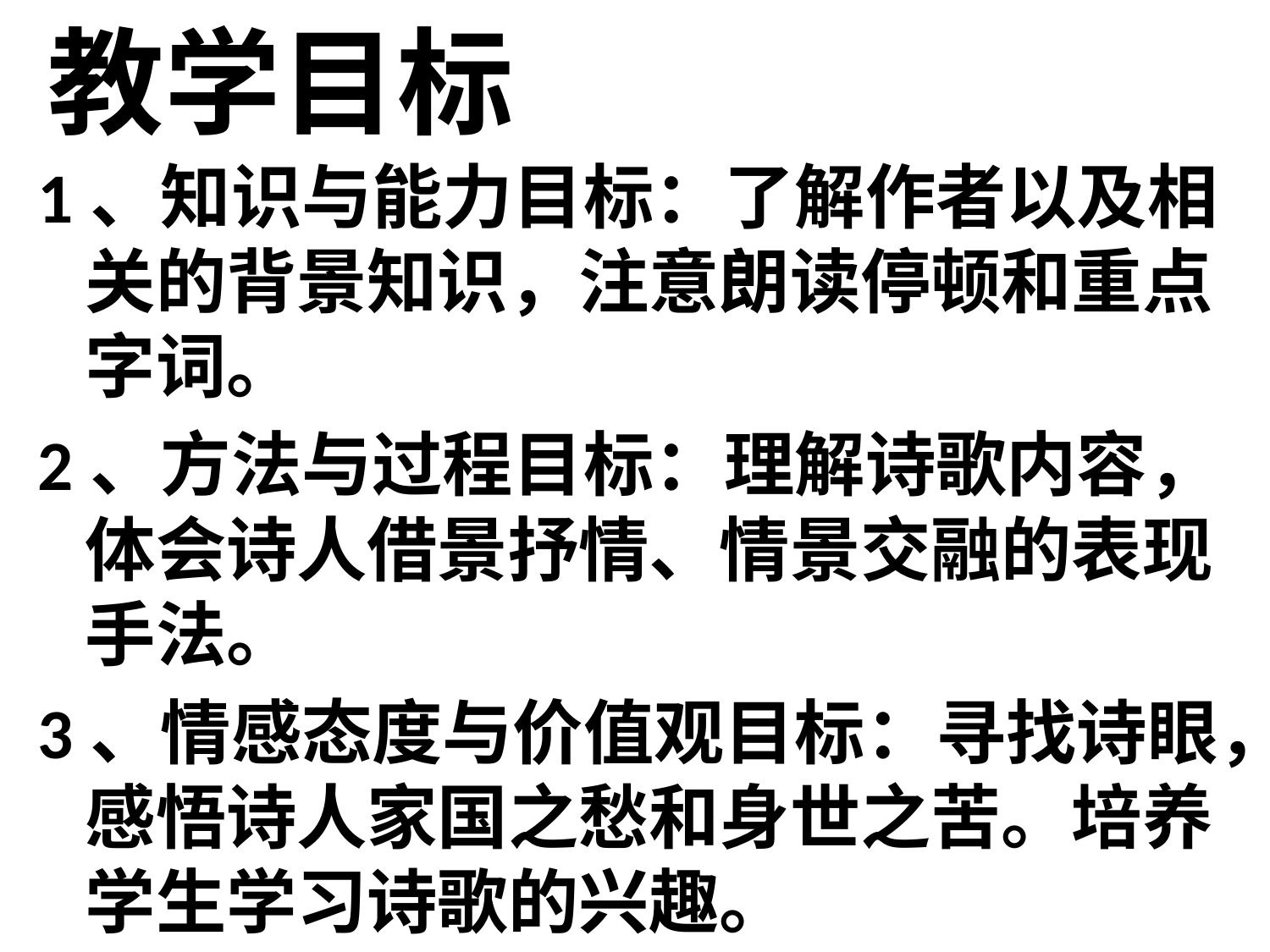

# 教学目标
1、知识与能力目标：了解作者以及相关的背景知识，注意朗读停顿和重点字词。
2、方法与过程目标：理解诗歌内容，体会诗人借景抒情、情景交融的表现手法。
3、情感态度与价值观目标：寻找诗眼，感悟诗人家国之愁和身世之苦。培养学生学习诗歌的兴趣。